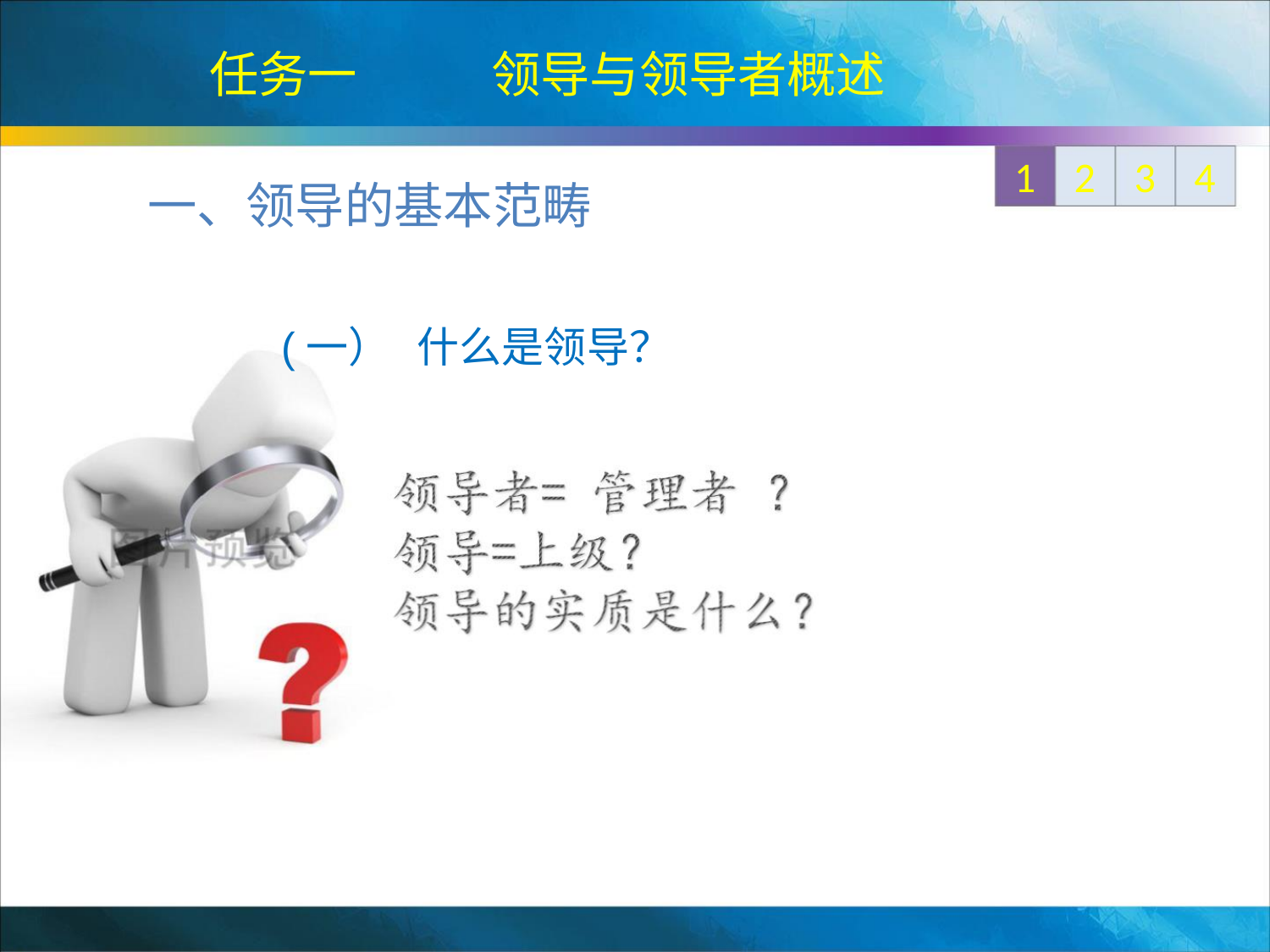

任务一 领导与领导者概述
1 2 3 4
一、领导的基本范畴
(一） 什么是领导？